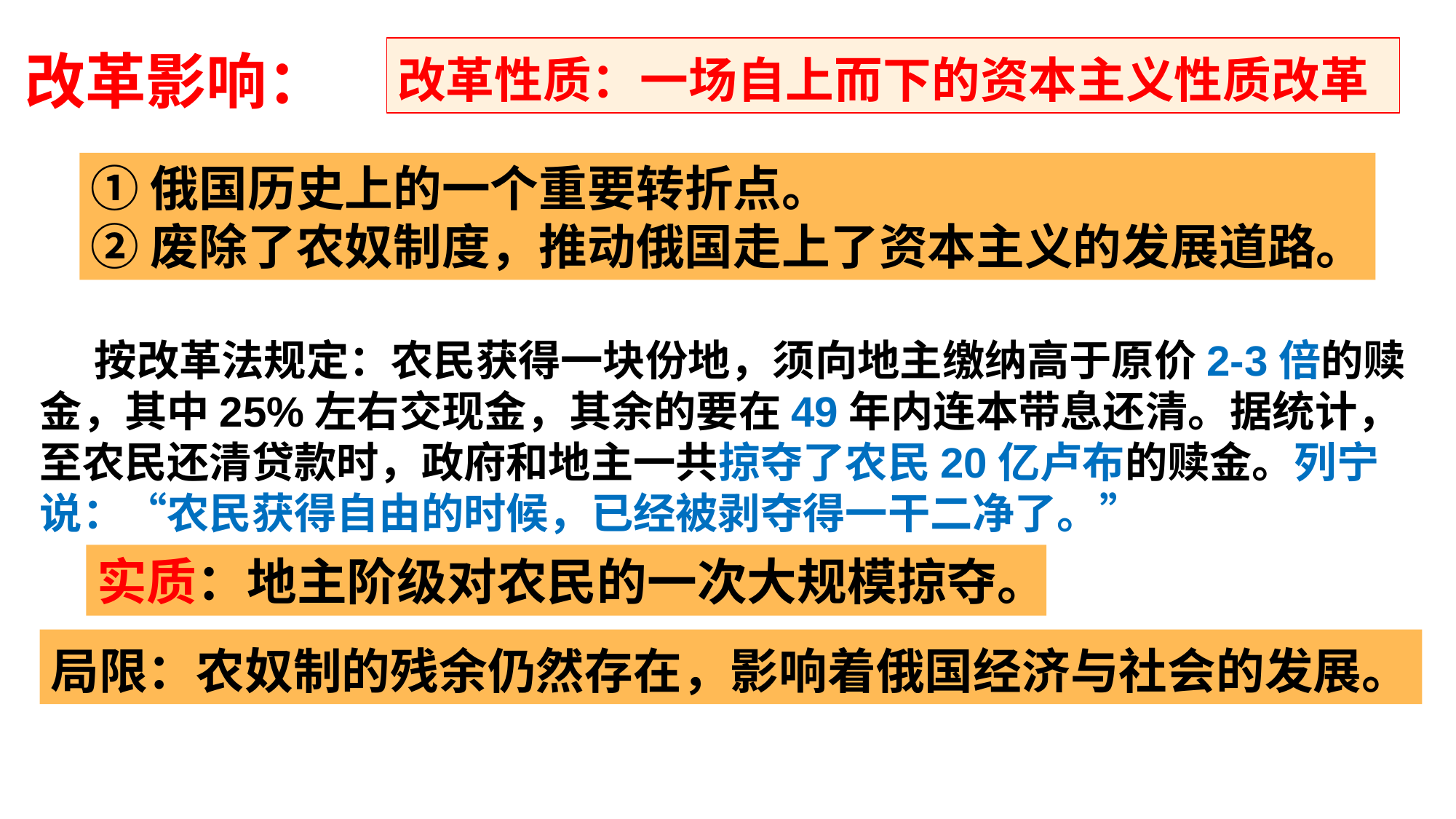

改革影响：
改革性质：一场自上而下的资本主义性质改革
①俄国历史上的一个重要转折点。
②废除了农奴制度，推动俄国走上了资本主义的发展道路。
按改革法规定：农民获得一块份地，须向地主缴纳高于原价2-3倍的赎金，其中25%左右交现金，其余的要在49年内连本带息还清。据统计，至农民还清贷款时，政府和地主一共掠夺了农民20亿卢布的赎金。列宁说：“农民获得自由的时候，已经被剥夺得一干二净了。”
实质：地主阶级对农民的一次大规模掠夺。
局限：农奴制的残余仍然存在，影响着俄国经济与社会的发展。